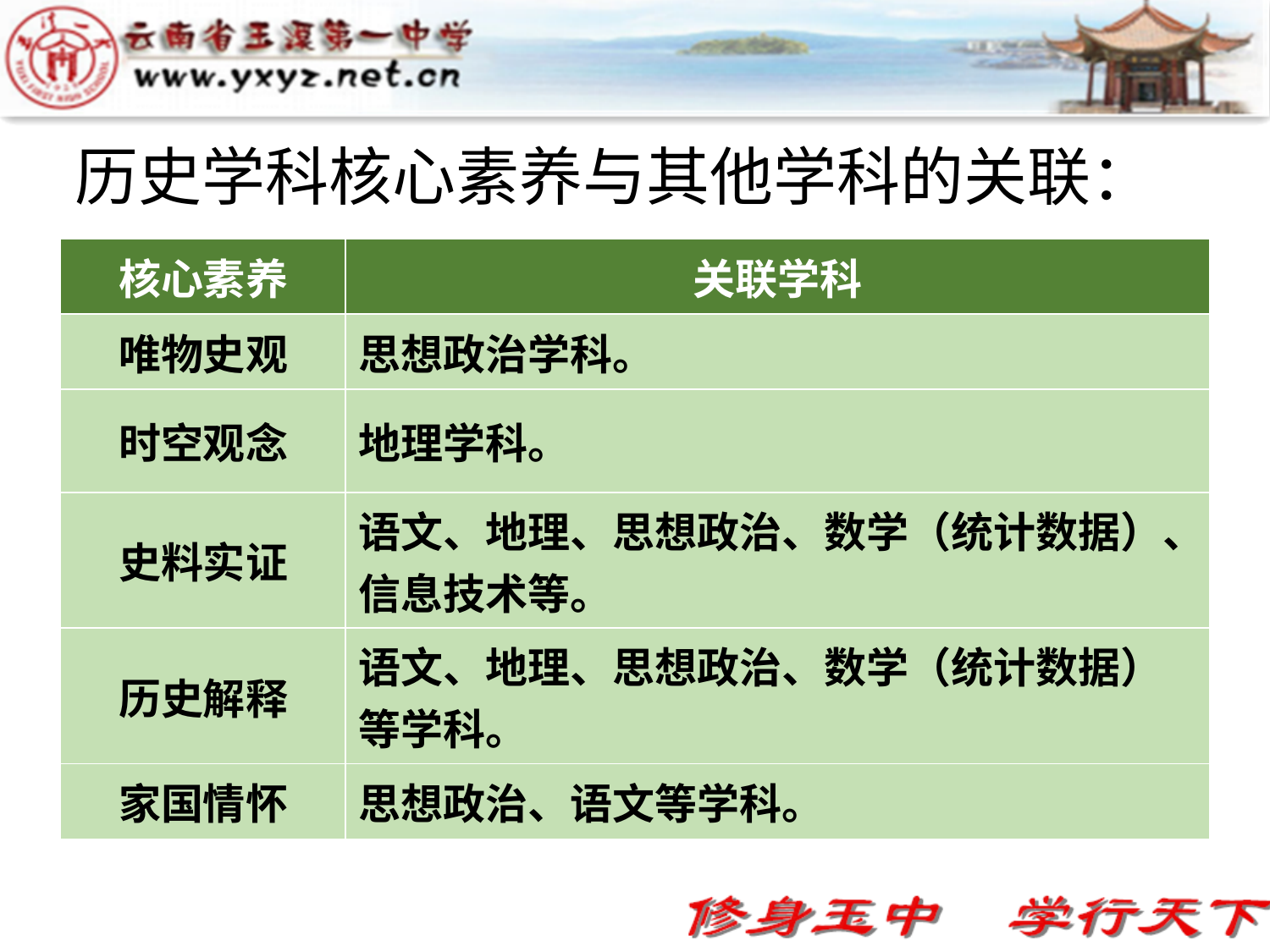

历史学科核心素养与其他学科的关联：
| 核心素养 | 关联学科 |
| --- | --- |
| 唯物史观 | 思想政治学科。 |
| 时空观念 | 地理学科。 |
| 史料实证 | 语文、地理、思想政治、数学（统计数据）、信息技术等。 |
| 历史解释 | 语文、地理、思想政治、数学（统计数据）等学科。 |
| 家国情怀 | 思想政治、语文等学科。 |